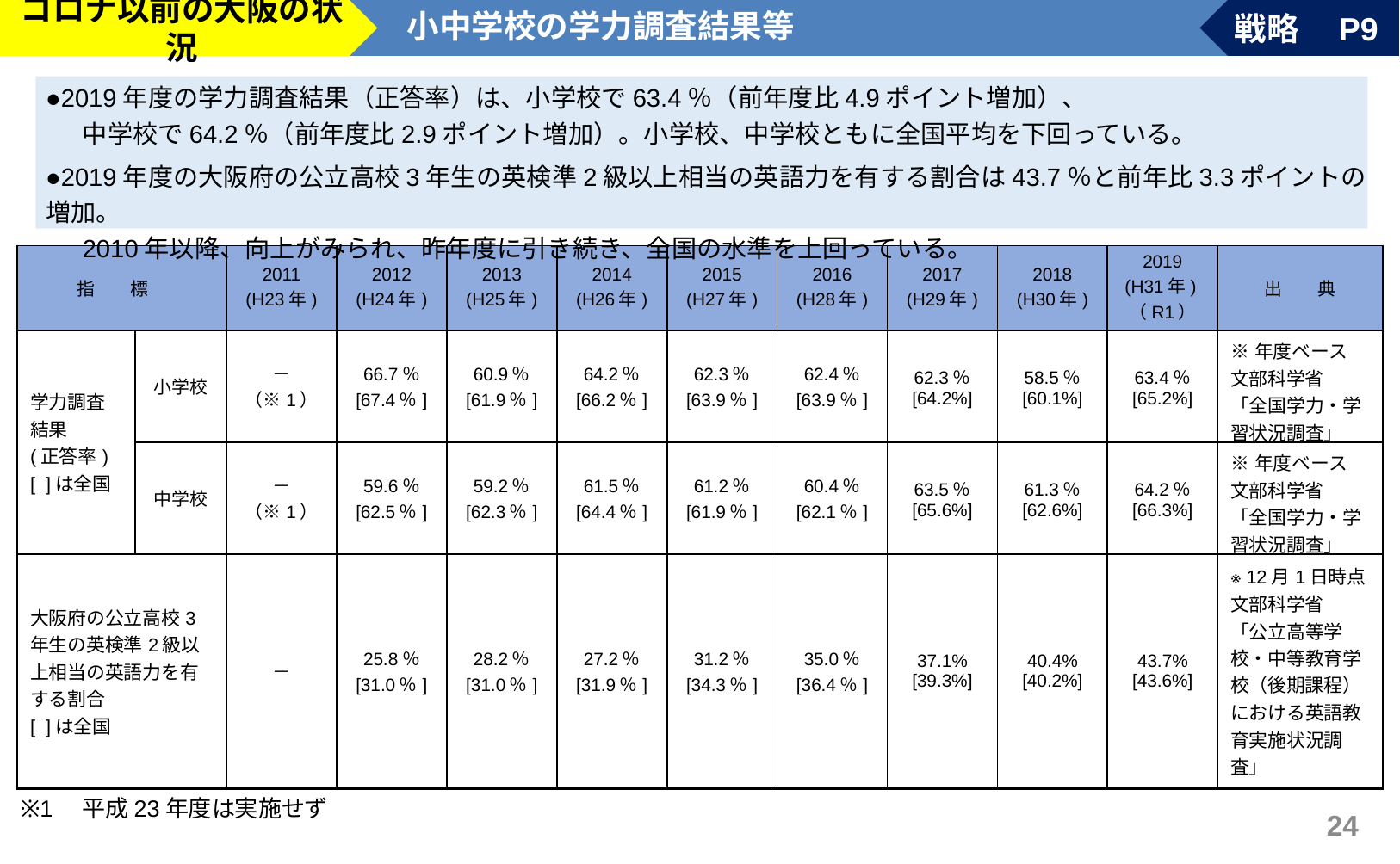

コロナ以前の大阪の状況
小中学校の学力調査結果等
戦略　P9
●2019年度の学力調査結果（正答率）は、小学校で63.4％（前年度比4.9ポイント増加）、
 　中学校で64.2％（前年度比2.9ポイント増加）。小学校、中学校ともに全国平均を下回っている。
●2019年度の大阪府の公立高校3年生の英検準2級以上相当の英語力を有する割合は43.7％と前年比3.3ポイントの増加。
　 2010年以降、向上がみられ、昨年度に引き続き、全国の水準を上回っている。
| 指　　標 |  | 2011 (H23年) | 2012 (H24年) | 2013 (H25年) | 2014 (H26年) | 2015 (H27年) | 2016 (H28年) | 2017 (H29年) | 2018 (H30年) | 2019 (H31年)（R1） | 出　　典 |
| --- | --- | --- | --- | --- | --- | --- | --- | --- | --- | --- | --- |
| 学力調査結果 (正答率) [ ]は全国 | 小学校 | － （※1） | 66.7％ [67.4％] | 60.9％ [61.9％] | 64.2％ [66.2％] | 62.3％ [63.9％] | 62.4％ [63.9％] | 62.3％ [64.2%] | 58.5％ [60.1%] | 63.4％ [65.2%] | ※年度ベース 文部科学省 「全国学力・学習状況調査」 |
|  | 中学校 | － （※1） | 59.6％ [62.5％] | 59.2％ [62.3％] | 61.5％ [64.4％] | 61.2％ [61.9％] | 60.4％ [62.1％] | 63.5％ [65.6%] | 61.3％ [62.6%] | 64.2％ [66.3%] | ※年度ベース 文部科学省 「全国学力・学習状況調査」 |
| 大阪府の公立高校3年生の英検準2級以上相当の英語力を有する割合 [ ]は全国 |  | － | 25.8％ [31.0％] | 28.2％ [31.0％] | 27.2％ [31.9％] | 31.2％ [34.3％] | 35.0％ [36.4％] | 37.1% [39.3%] | 40.4% [40.2%] | 43.7% [43.6%] | ※12月1日時点 文部科学省 「公立高等学校・中等教育学校（後期課程）における英語教育実施状況調査」 |
※1　平成23年度は実施せず
24